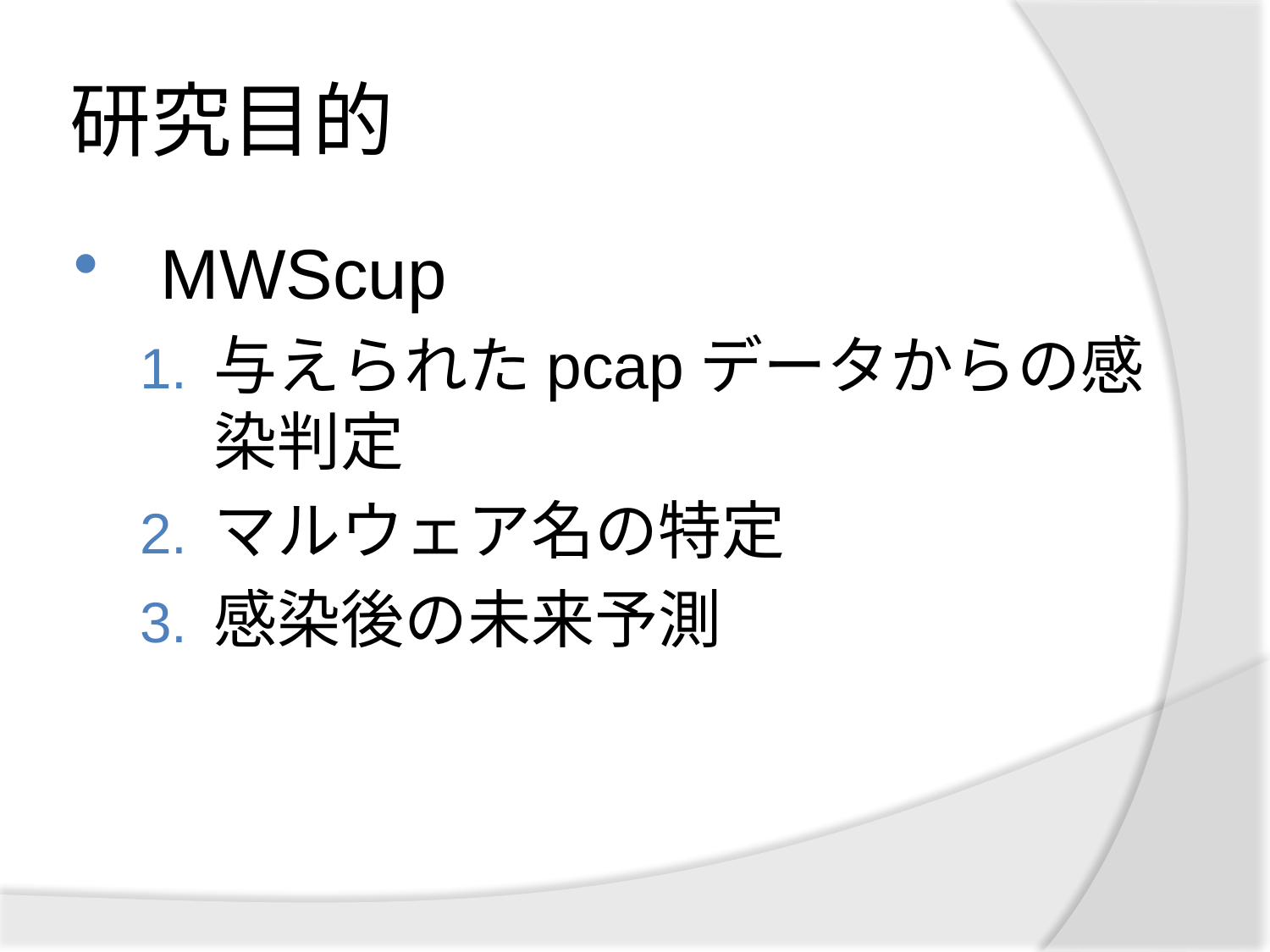

# 研究目的
MWScup
与えられたpcapデータからの感染判定
マルウェア名の特定
感染後の未来予測